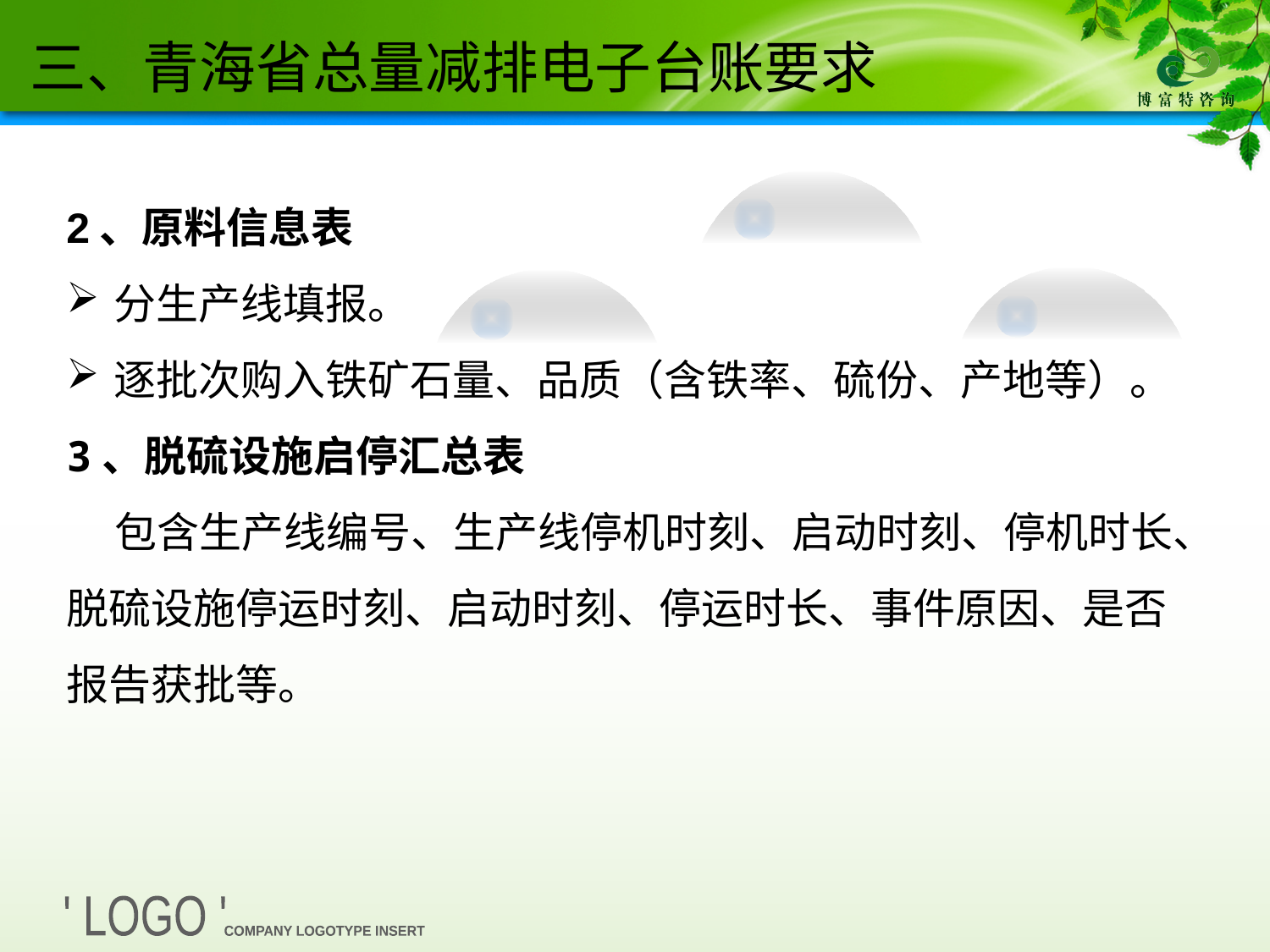

三、青海省总量减排电子台账要求

2、原料信息表
分生产线填报。
逐批次购入铁矿石量、品质（含铁率、硫份、产地等）。
3、脱硫设施启停汇总表
    包含生产线编号、生产线停机时刻、启动时刻、停机时长、脱硫设施停运时刻、启动时刻、停运时长、事件原因、是否报告获批等。